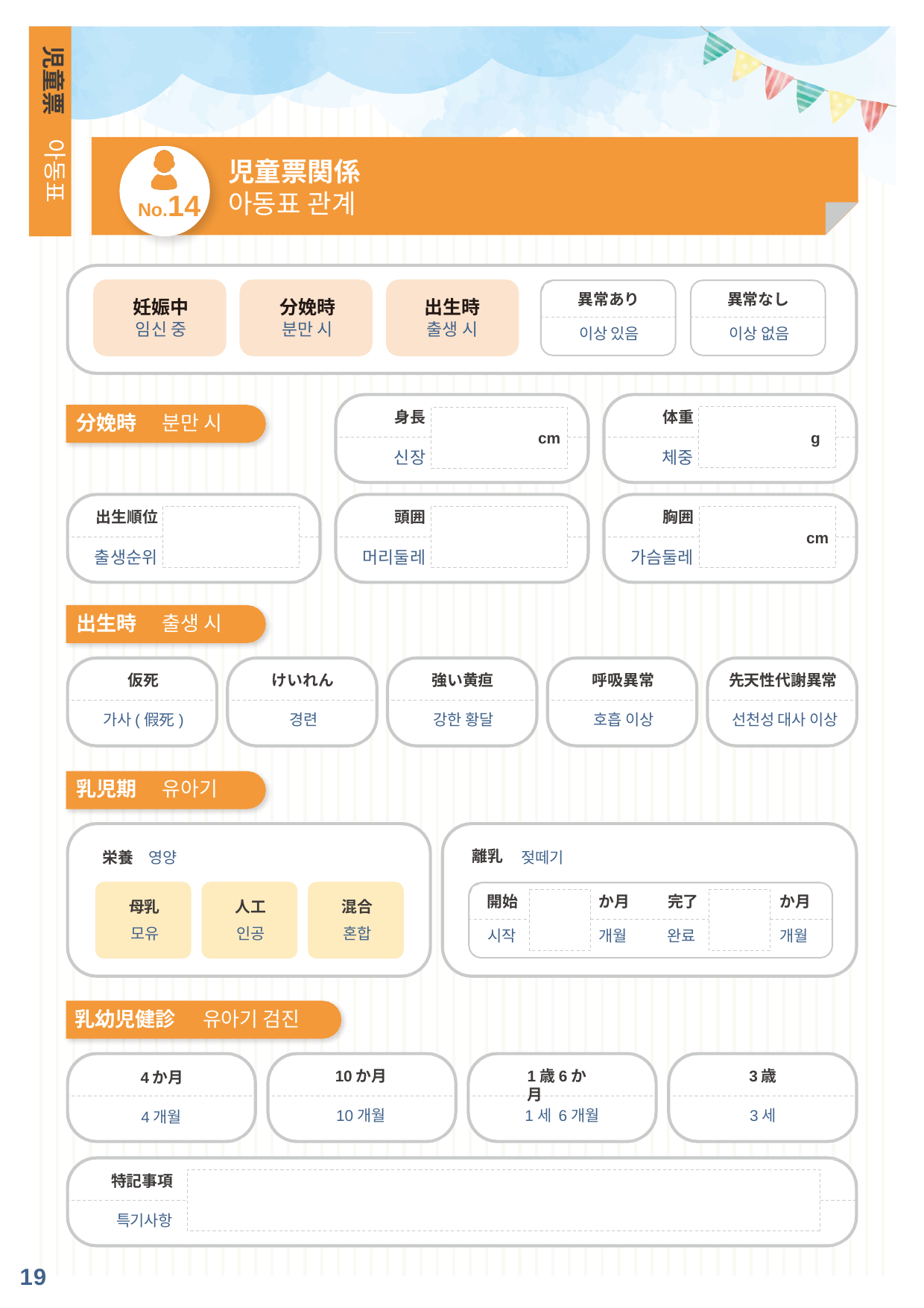

児童票

아동표
児童票関係
No.14
아동표 관계

異常あり
異常なし
出生時
妊娠中
分娩時
임신 중
분만 시
출생 시
이상 있음
이상 없음

身長
体重

分娩時	분만 시
cm
g
신장
체중

出生順位
頭囲
胸囲

cm
cm
출생순위
머리둘레
가슴둘레
出生時	출생 시

仮死
けいれん
強い黄疸
呼吸異常
先天性代謝異常
가사(假死)
경련
강한 황달
호흡 이상
선천성 대사 이상
乳児期	유아기

離乳
栄養
영양
젖떼기

開始
か月
完了
か月
母乳
人工
混合
모유
인공
혼합
시작
개월
완료
개월

乳幼児健診
유아기 검진

10か月
1歳6か月
3歳
4か月
10개월
1세 6개월
3세
4개월

特記事項
특기사항
19